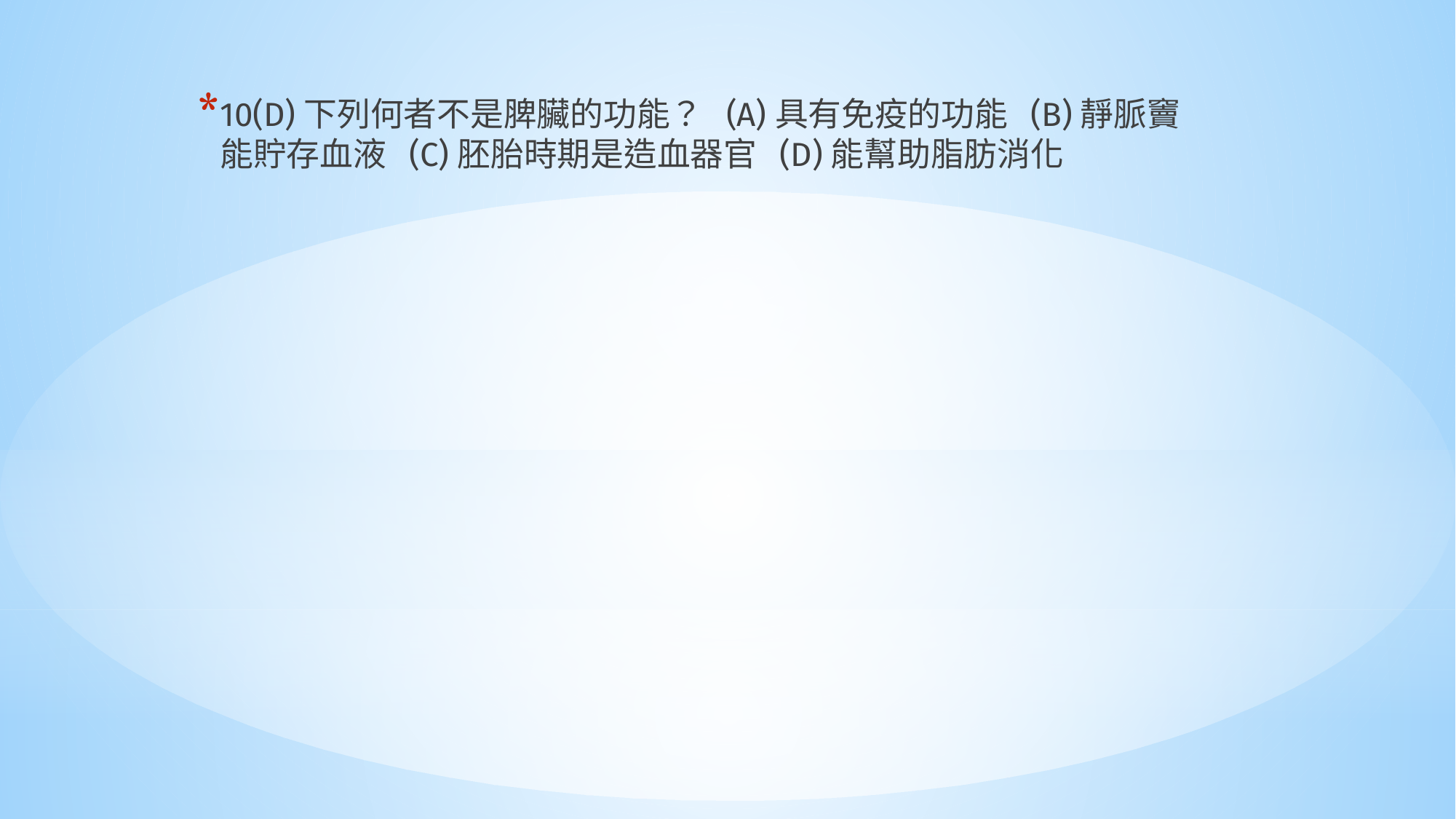

10(D)下列何者不是脾臟的功能？  (A)具有免疫的功能  (B)靜脈竇能貯存血液  (C)胚胎時期是造血器官  (D)能幫助脂肪消化
#